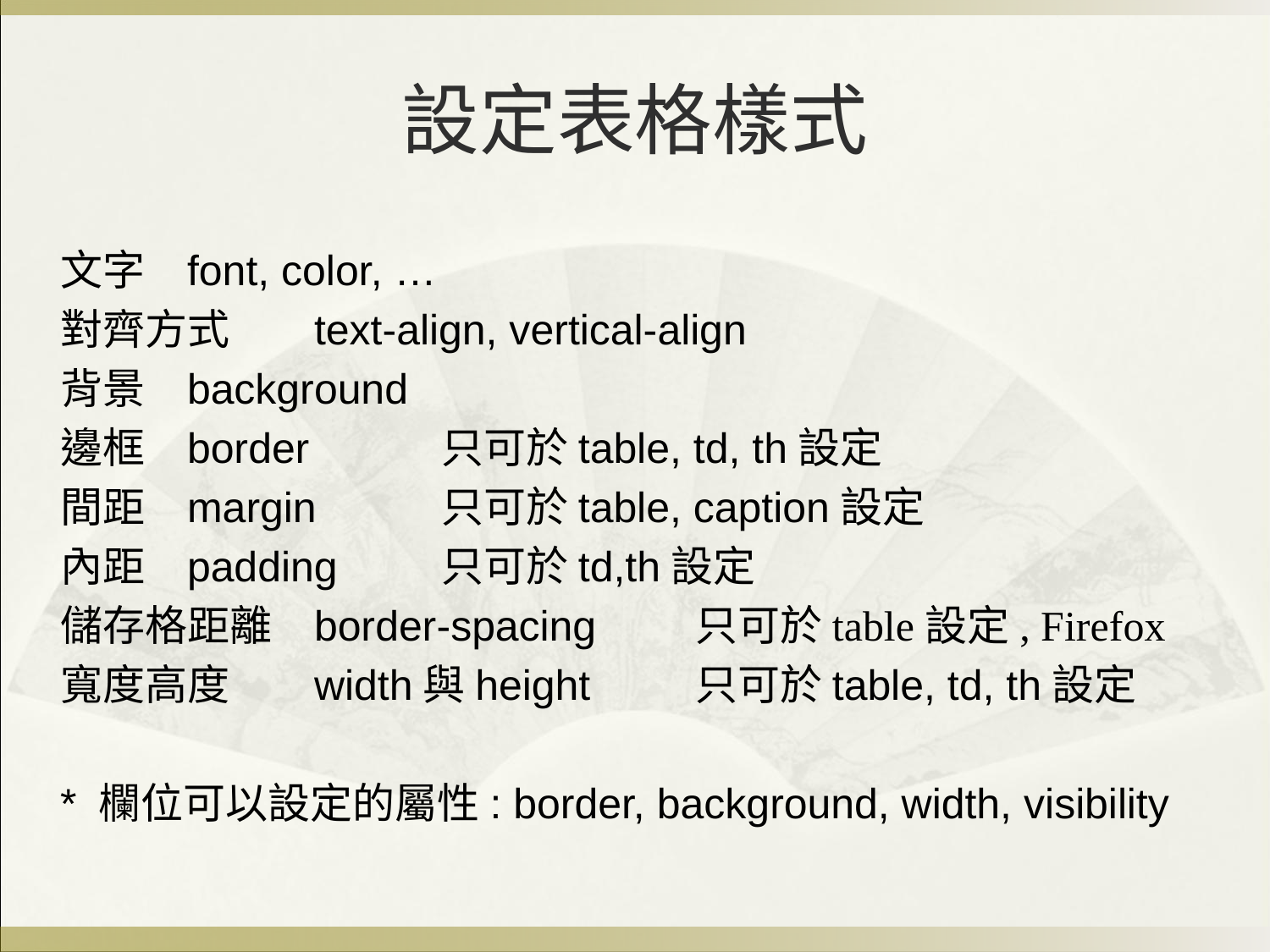

# 設定表格樣式
文字	font, color, …
對齊方式	text-align, vertical-align
背景	background
邊框	border 	只可於table, td, th設定
間距	margin 	只可於table, caption設定
內距	padding 	只可於td,th設定
儲存格距離	border-spacing	只可於table設定, Firefox
寬度高度	width與height	只可於table, td, th設定

* 欄位可以設定的屬性: border, background, width, visibility